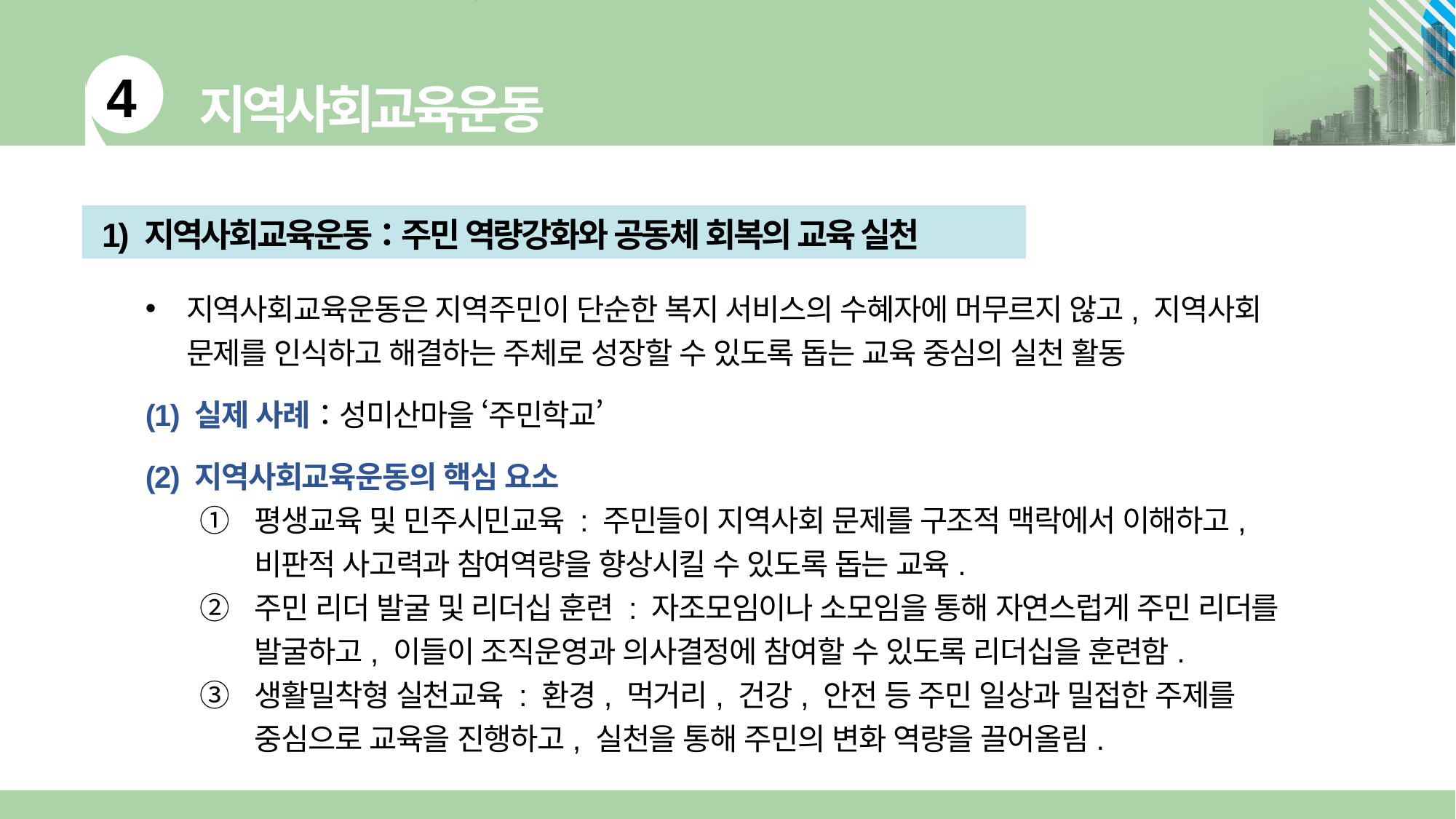

1) 지역사회교육운동：주민 역량강화와 공동체 회복의 교육 실천
지역사회교육운동은 지역주민이 단순한 복지 서비스의 수혜자에 머무르지 않고, 지역사회 문제를 인식하고 해결하는 주체로 성장할 수 있도록 돕는 교육 중심의 실천 활동
(1) 실제 사례：성미산마을 ‘주민학교’
(2) 지역사회교육운동의 핵심 요소
평생교육 및 민주시민교육 : 주민들이 지역사회 문제를 구조적 맥락에서 이해하고, 비판적 사고력과 참여역량을 향상시킬 수 있도록 돕는 교육.
주민 리더 발굴 및 리더십 훈련 : 자조모임이나 소모임을 통해 자연스럽게 주민 리더를 발굴하고, 이들이 조직운영과 의사결정에 참여할 수 있도록 리더십을 훈련함.
생활밀착형 실천교육 : 환경, 먹거리, 건강, 안전 등 주민 일상과 밀접한 주제를 중심으로 교육을 진행하고, 실천을 통해 주민의 변화 역량을 끌어올림.